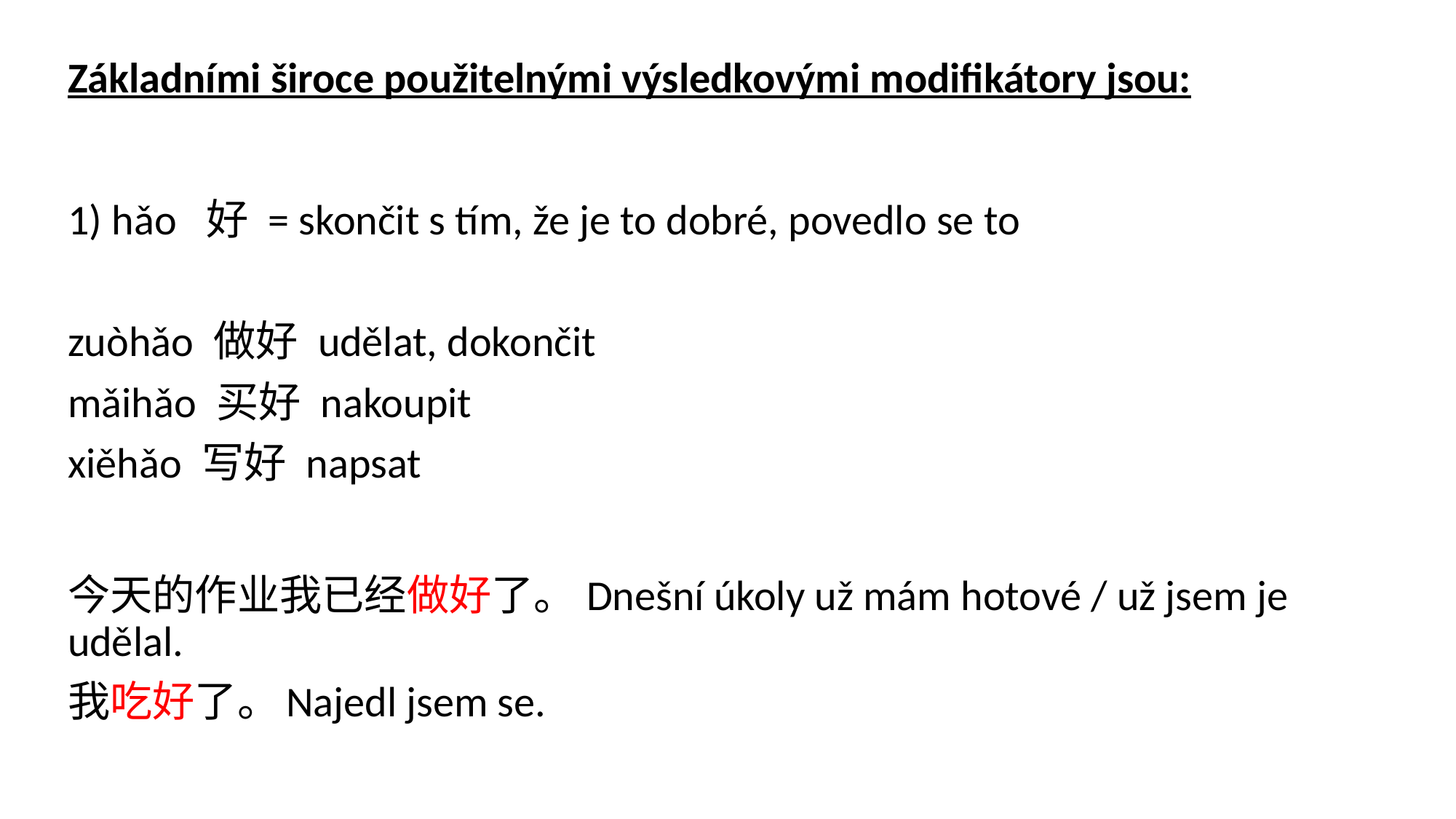

Základními široce použitelnými výsledkovými modifikátory jsou:

1) hǎo  好 = skončit s tím, že je to dobré, povedlo se to

zuòhǎo 做好 udělat, dokončit
mǎihǎo 买好 nakoupit
xiěhǎo 写好 napsat

今天的作业我已经做好了。Dnešní úkoly už mám hotové / už jsem je udělal.
我吃好了。	Najedl jsem se.